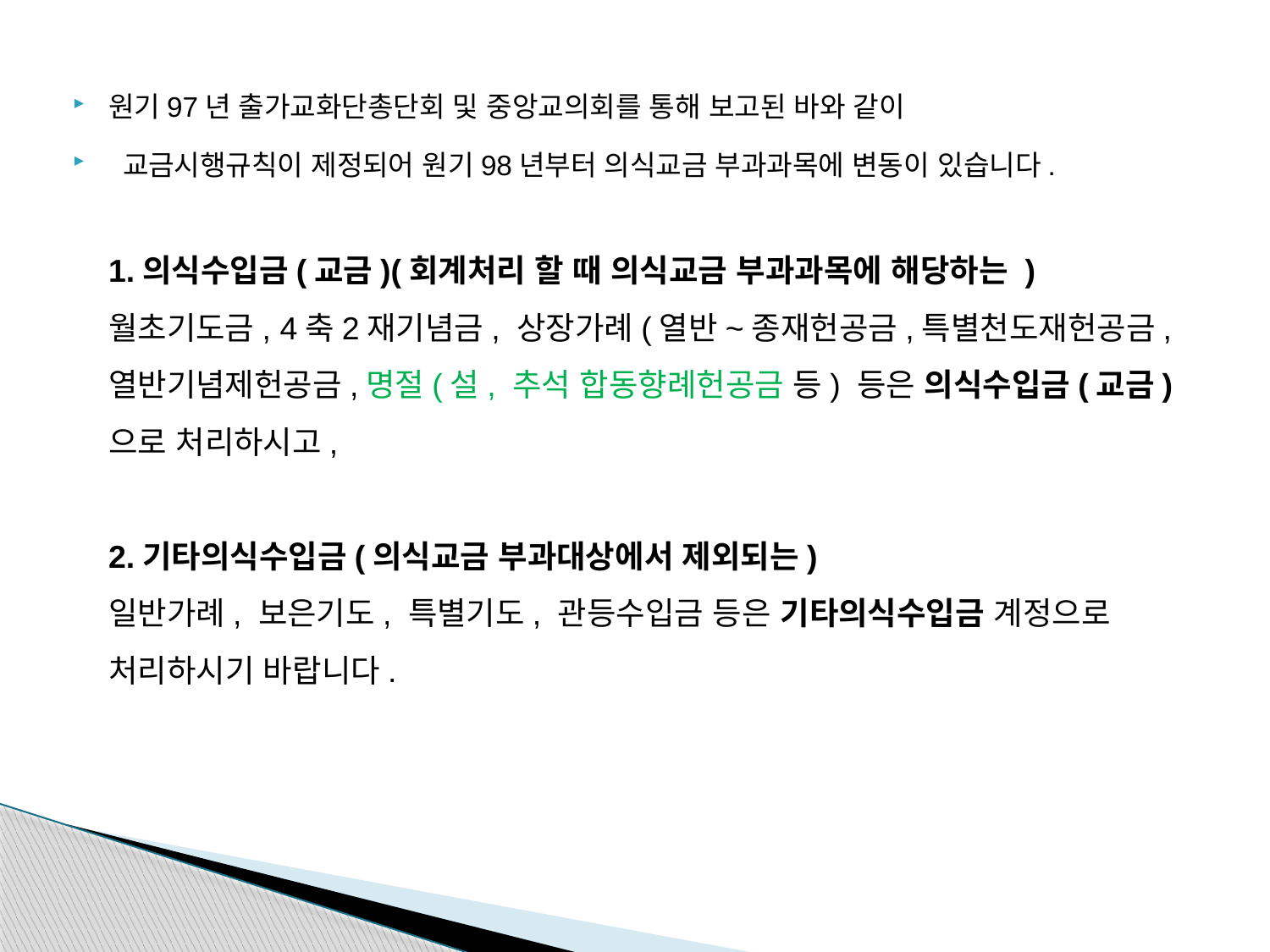

원기97년 출가교화단총단회 및 중앙교의회를 통해 보고된 바와 같이
 교금시행규칙이 제정되어 원기98년부터 의식교금 부과과목에 변동이 있습니다.
1.의식수입금(교금)(회계처리 할 때 의식교금 부과과목에 해당하는 )
월초기도금, 4축2재기념금, 상장가례(열반~종재헌공금,특별천도재헌공금,열반기념제헌공금,명절(설, 추석 합동향례헌공금 등) 등은 의식수입금(교금)으로 처리하시고,
2.기타의식수입금(의식교금 부과대상에서 제외되는)
일반가례, 보은기도, 특별기도, 관등수입금 등은 기타의식수입금 계정으로 처리하시기 바랍니다.